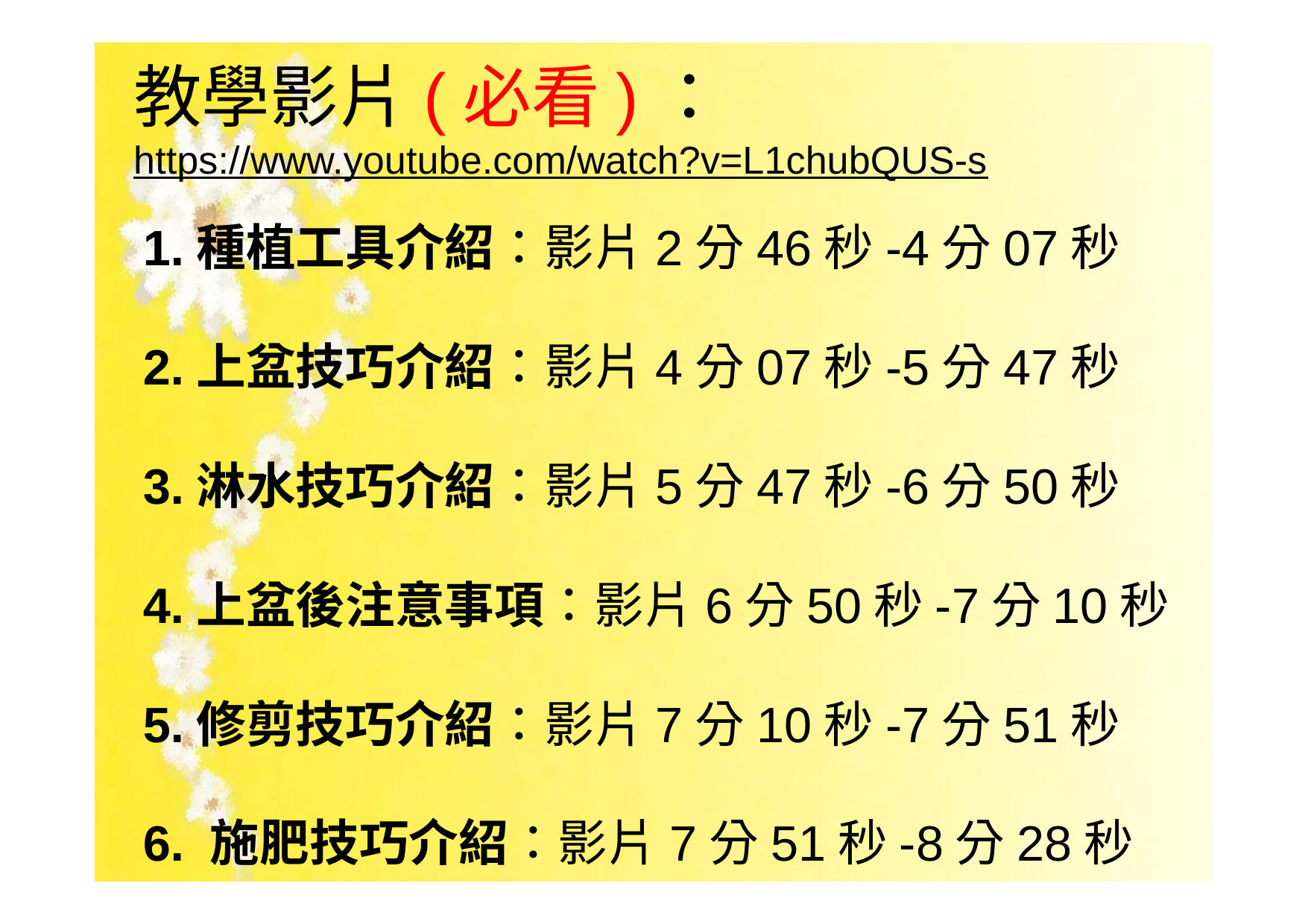

# 教學影片(必看)：https://www.youtube.com/watch?v=L1chubQUS-s
1.種植工具介紹：影片2分46秒-4分07秒

2.上盆技巧介紹：影片4分07秒-5分47秒

3.淋水技巧介紹：影片5分47秒-6分50秒

4.上盆後注意事項：影片6分50秒-7分10秒

5.修剪技巧介紹：影片7分10秒-7分51秒

6. 施肥技巧介紹：影片7分51秒-8分28秒